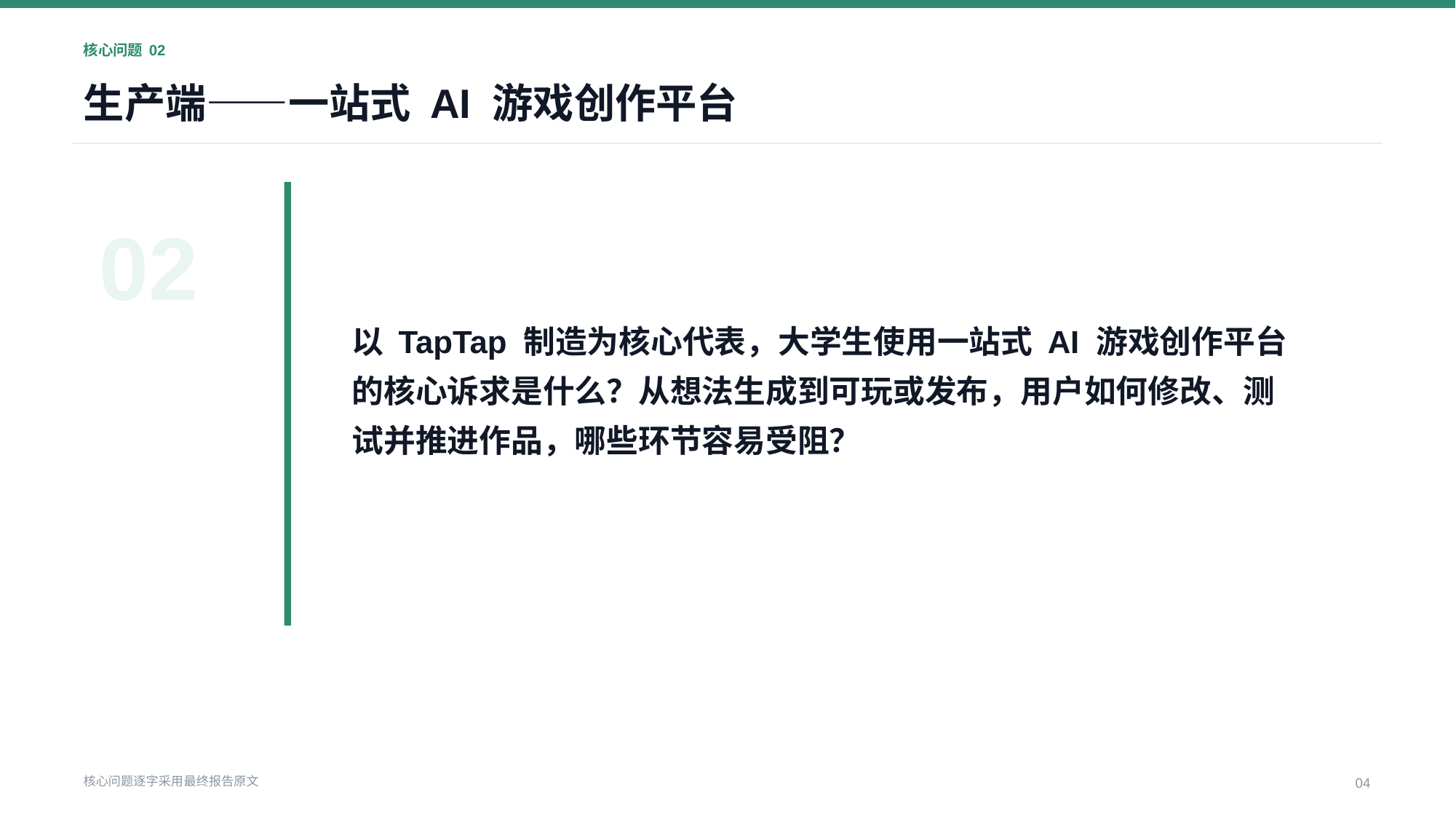

核心问题 02
生产端——一站式 AI 游戏创作平台

02
以 TapTap 制造为核心代表，大学生使用一站式 AI 游戏创作平台的核心诉求是什么？从想法生成到可玩或发布，用户如何修改、测试并推进作品，哪些环节容易受阻？
核心问题逐字采用最终报告原文
04